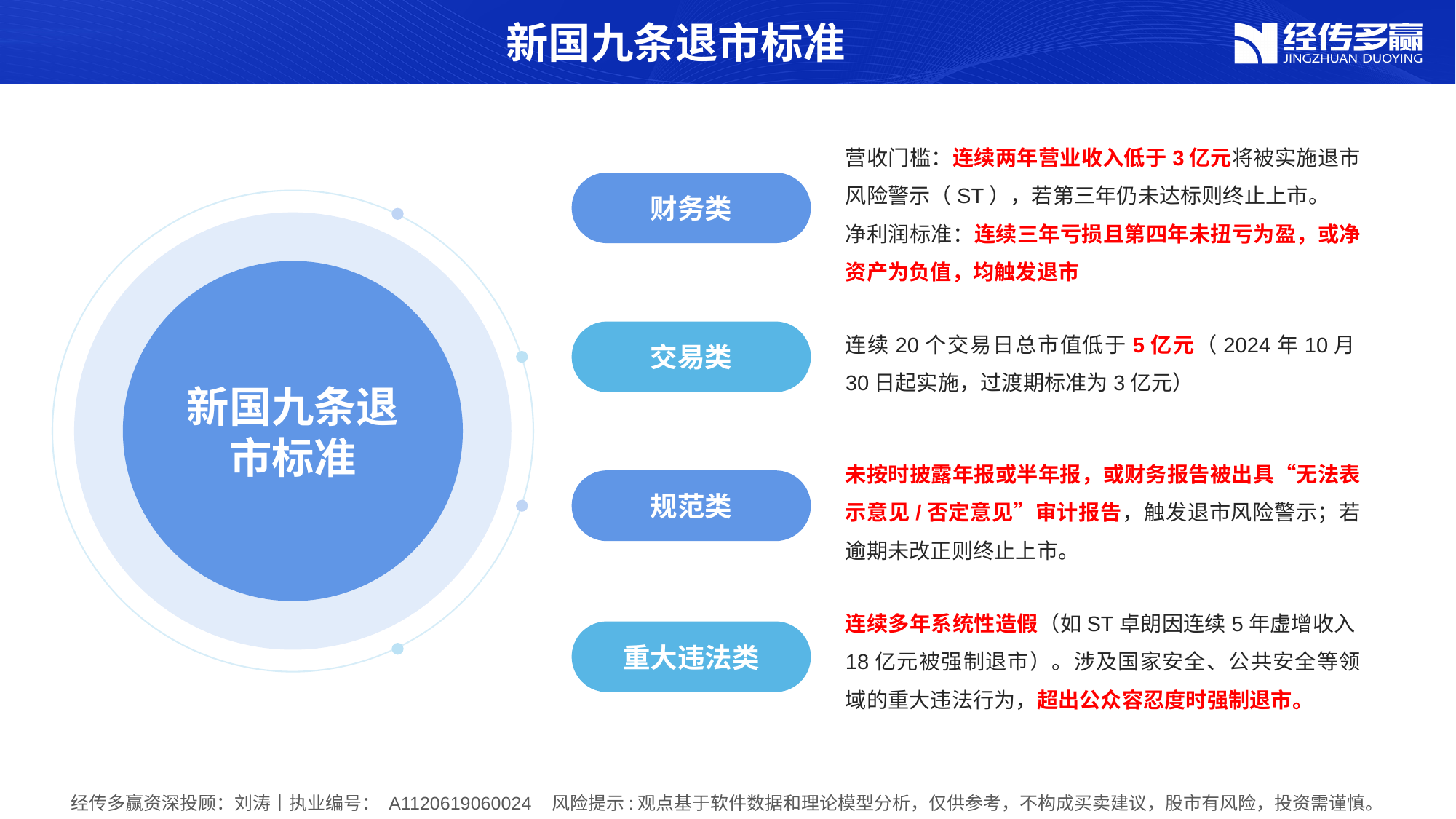

新国九条退市标准
营收门槛：连续两年营业收入低于3亿元将被实施退市风险警示（ST），若第三年仍未达标则终止上市。
净利润标准：连续三年亏损且第四年未扭亏为盈，或净资产为负值，均触发退市
财务类

新国九条退市标准
连续20个交易日总市值低于5亿元（2024年10月30日起实施，过渡期标准为3亿元）
交易类

未按时披露年报或半年报，或财务报告被出具“无法表示意见/否定意见”审计报告，触发退市风险警示；若逾期未改正则终止上市。
规范类

连续多年系统性造假（如ST卓朗因连续5年虚增收入18亿元被强制退市）。涉及国家安全、公共安全等领域的重大违法行为，超出公众容忍度时强制退市。
重大违法类